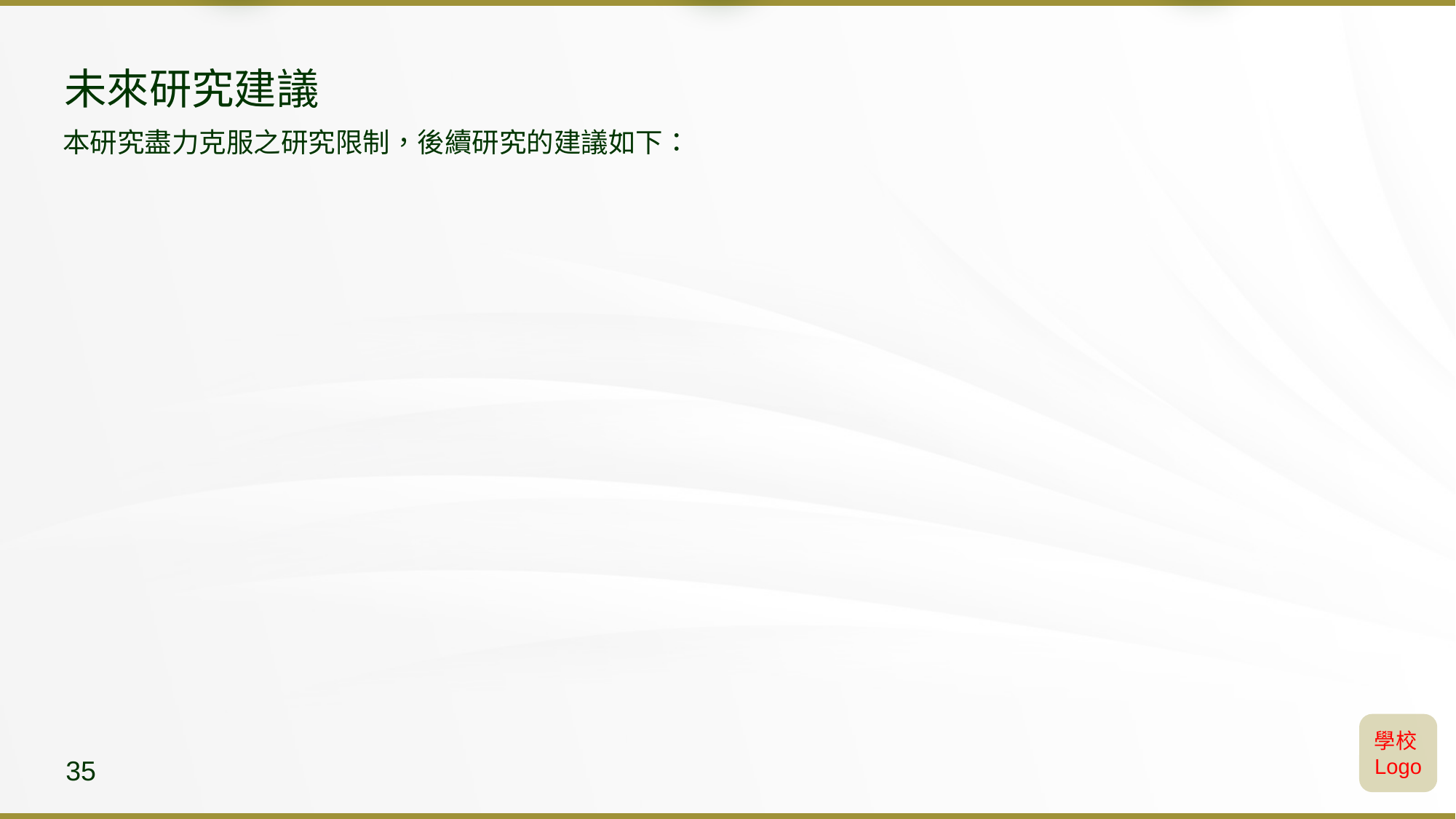

比較
方法
題目
未來研究建議
本研究盡力克服之研究限制，後續研究的建議如下：
學校Logo
35